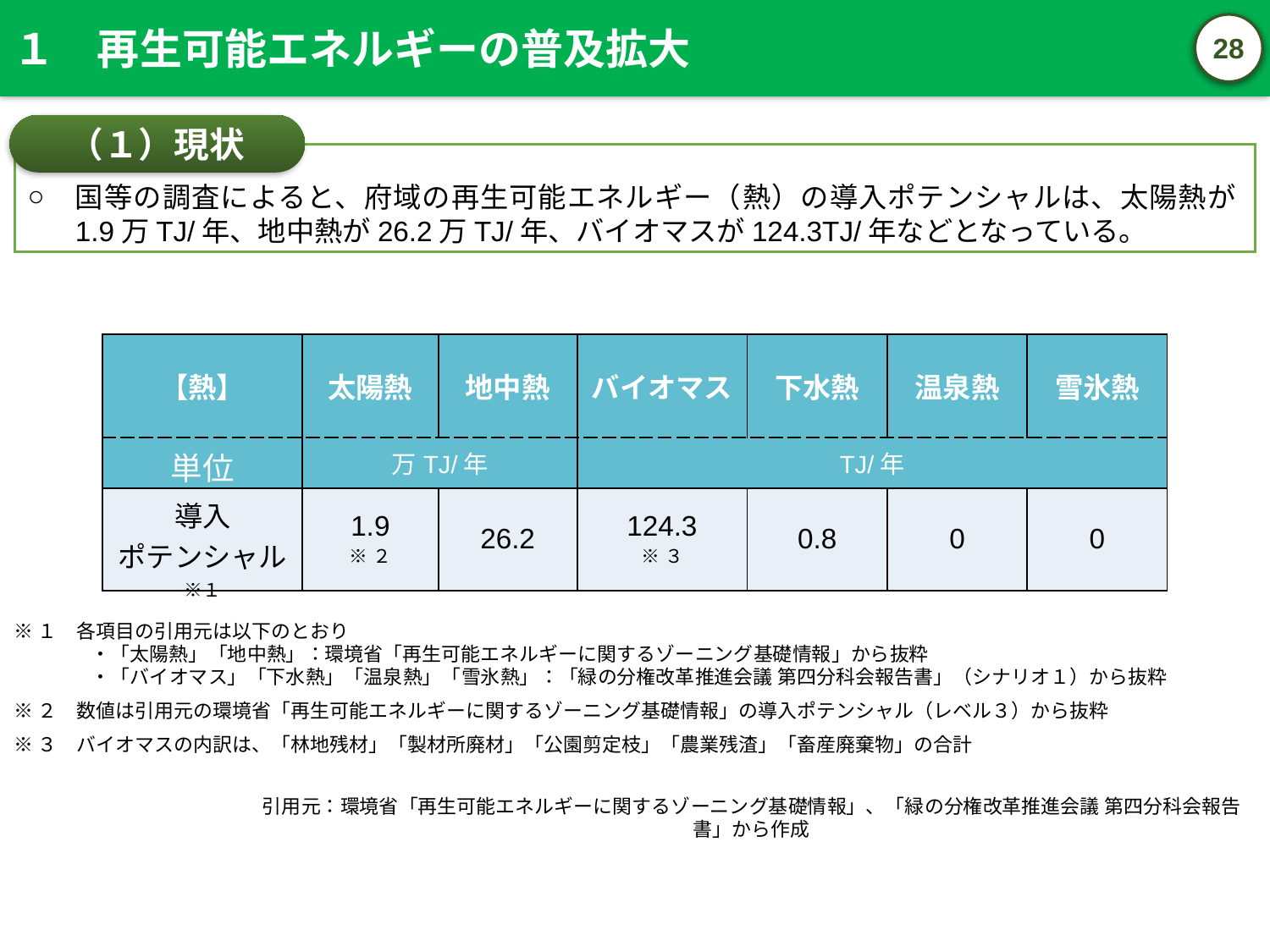

１　再生可能エネルギーの普及拡大
28
（１）現状
国等の調査によると、府域の再生可能エネルギー（熱）の導入ポテンシャルは、太陽熱が1.9万TJ/年、地中熱が26.2万TJ/年、バイオマスが124.3TJ/年などとなっている。
| 【熱】 | 太陽熱 | 地中熱 | バイオマス | 下水熱 | 温泉熱 | 雪氷熱 |
| --- | --- | --- | --- | --- | --- | --- |
| 単位 | 万TJ/年 |  | TJ/年 |  |  |  |
| 導入 ポテンシャル※１ | 1.9 ※２ | 26.2 | 124.3 ※３ | 0.8 | 0 | 0 |
※１　各項目の引用元は以下のとおり
　　　　・「太陽熱」「地中熱」：環境省「再生可能エネルギーに関するゾーニング基礎情報」から抜粋
　　　　・「バイオマス」「下水熱」「温泉熱」「雪氷熱」：「緑の分権改革推進会議 第四分科会報告書」（シナリオ１）から抜粋
※２　数値は引用元の環境省「再生可能エネルギーに関するゾーニング基礎情報」の導入ポテンシャル（レベル３）から抜粋
※３　バイオマスの内訳は、「林地残材」「製材所廃材」「公園剪定枝」「農業残渣」「畜産廃棄物」の合計
引用元：環境省「再生可能エネルギーに関するゾーニング基礎情報」、「緑の分権改革推進会議 第四分科会報告書」から作成